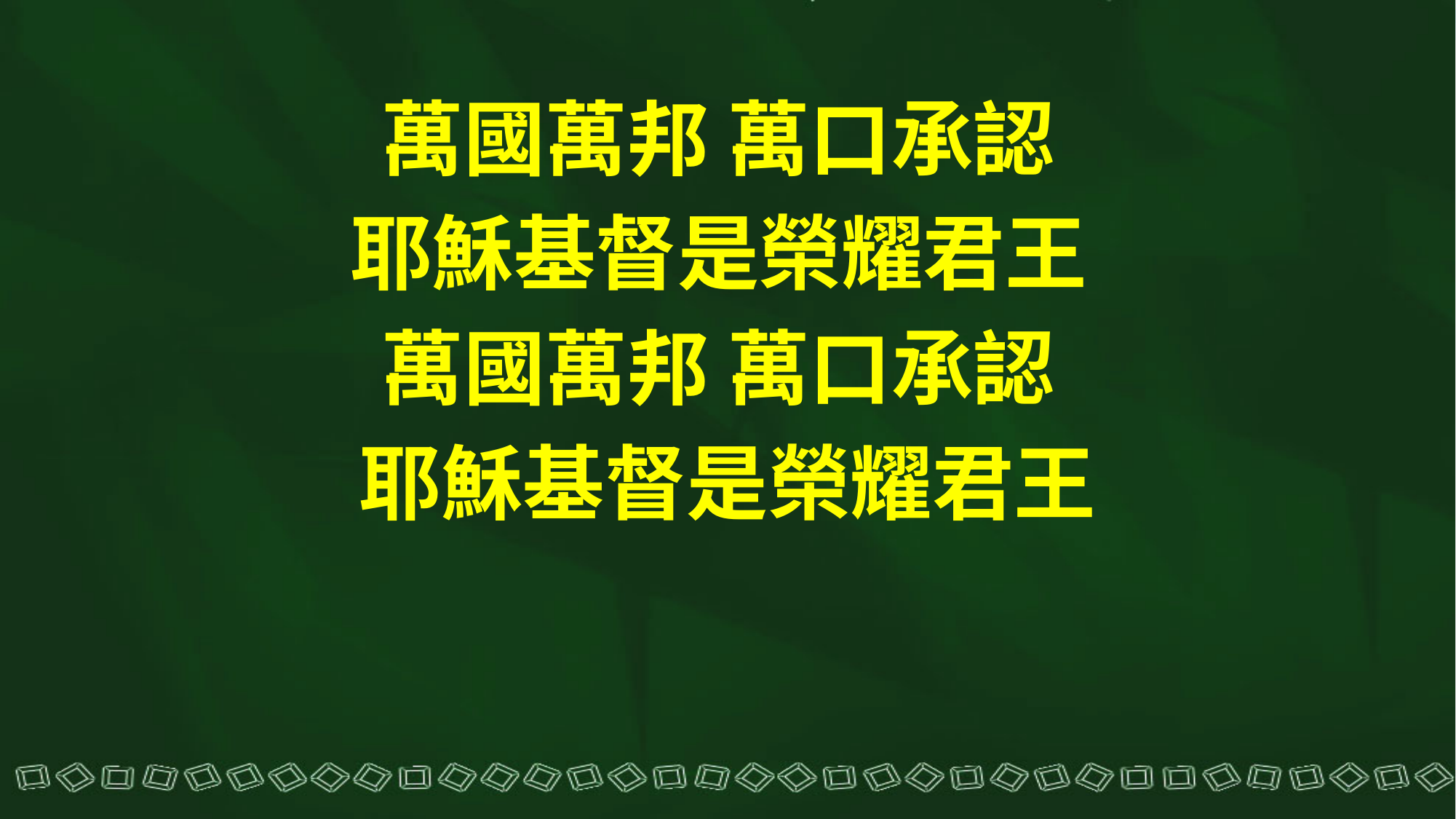

萬國萬邦 萬口承認
耶穌基督是榮耀君王
萬國萬邦 萬口承認
耶穌基督是榮耀君王